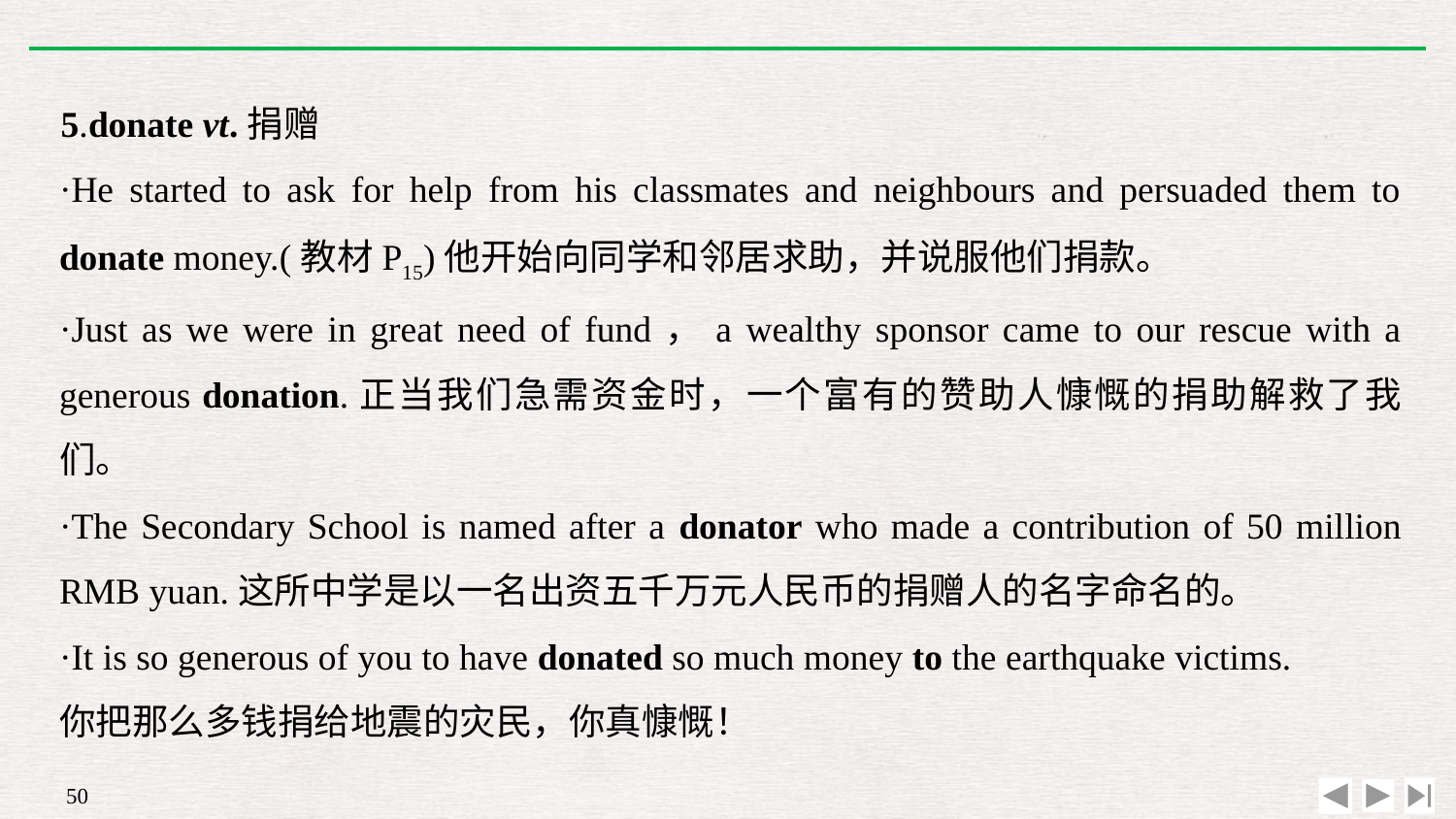

5.donate vt.捐赠
·He started to ask for help from his classmates and neighbours and persuaded them to donate money.(教材P15)他开始向同学和邻居求助，并说服他们捐款。
·Just as we were in great need of fund，a wealthy sponsor came to our rescue with a generous donation.正当我们急需资金时，一个富有的赞助人慷慨的捐助解救了我们。
·The Secondary School is named after a donator who made a contribution of 50 million RMB yuan.这所中学是以一名出资五千万元人民币的捐赠人的名字命名的。
·It is so generous of you to have donated so much money to the earthquake victims.
你把那么多钱捐给地震的灾民，你真慷慨！